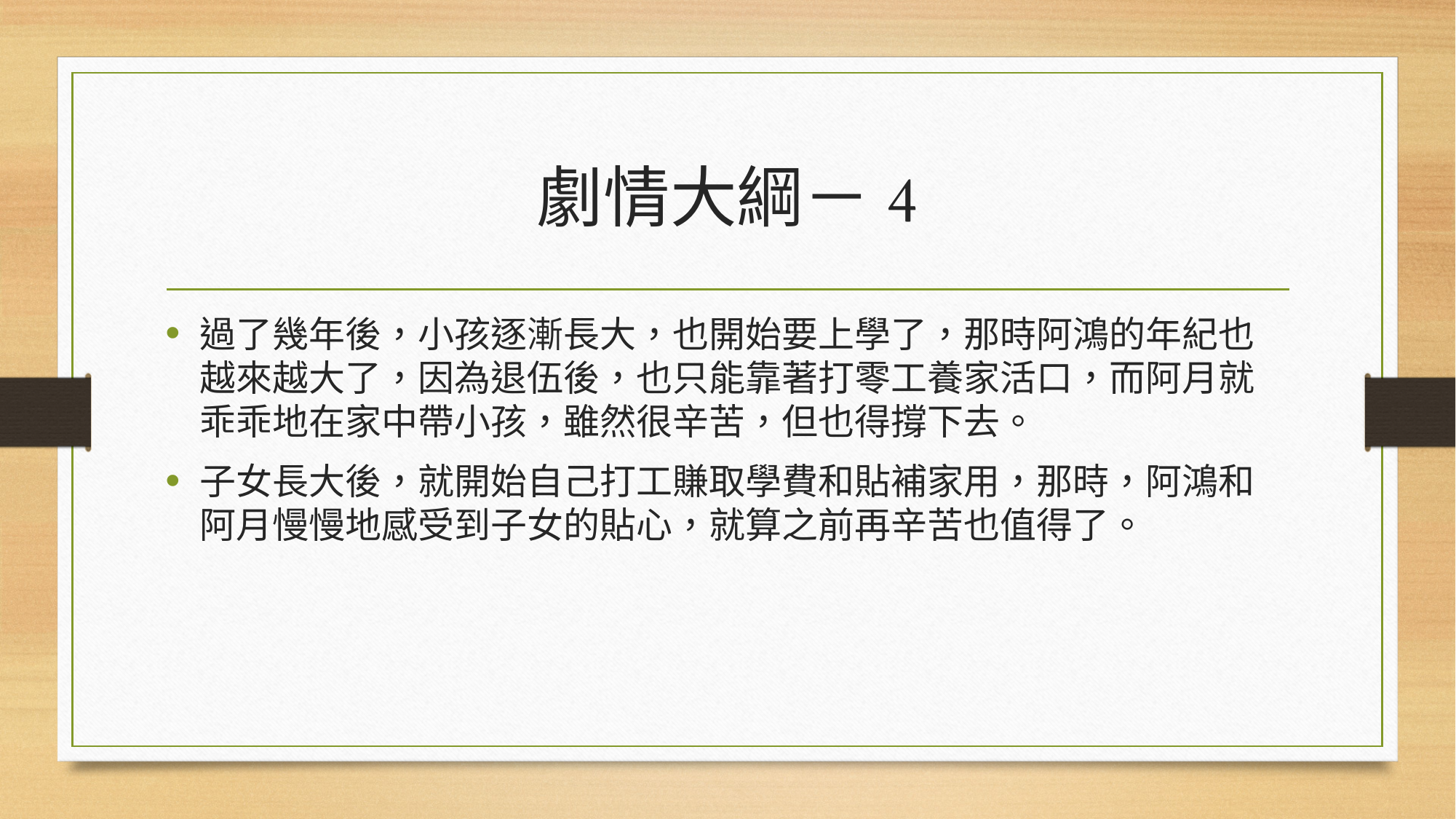

# 劇情大綱－4
過了幾年後，小孩逐漸長大，也開始要上學了，那時阿鴻的年紀也越來越大了，因為退伍後，也只能靠著打零工養家活口，而阿月就乖乖地在家中帶小孩，雖然很辛苦，但也得撐下去。
子女長大後，就開始自己打工賺取學費和貼補家用，那時，阿鴻和阿月慢慢地感受到子女的貼心，就算之前再辛苦也值得了。